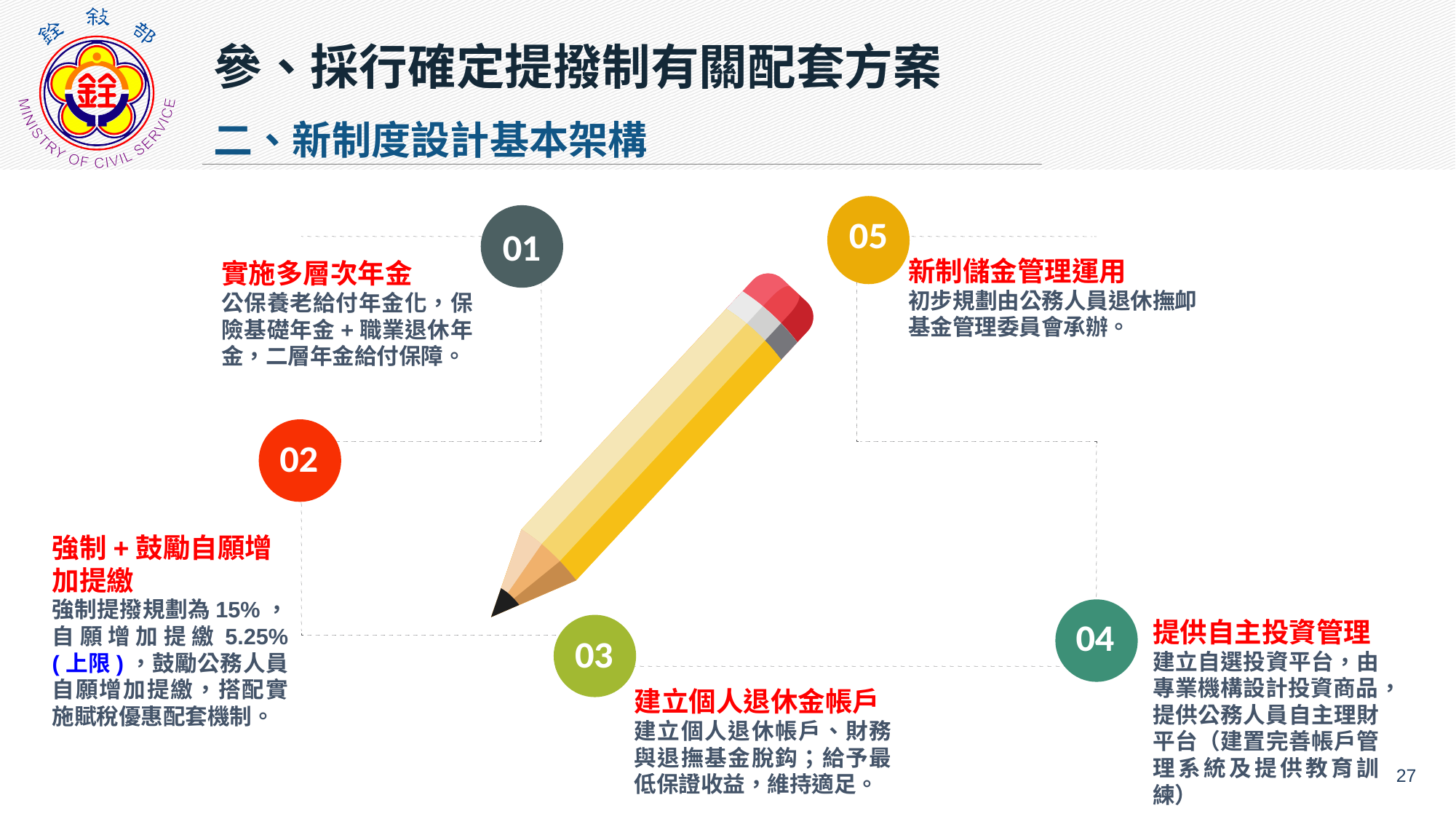

參、採行確定提撥制有關配套方案
二、新制度設計基本架構

05
01

新制儲金管理運用
初步規劃由公務人員退休撫卹基金管理委員會承辦。
實施多層次年金
公保養老給付年金化，保險基礎年金+職業退休年金，二層年金給付保障。

02
強制+鼓勵自願增加提繳
強制提撥規劃為15%，自願增加提繳5.25%(上限)，鼓勵公務人員自願增加提繳，搭配實施賦稅優惠配套機制。

提供自主投資管理
建立自選投資平台，由專業機構設計投資商品，提供公務人員自主理財平台（建置完善帳戶管理系統及提供教育訓練）
04

03
建立個人退休金帳戶
建立個人退休帳戶、財務與退撫基金脫鈎；給予最低保證收益，維持適足。